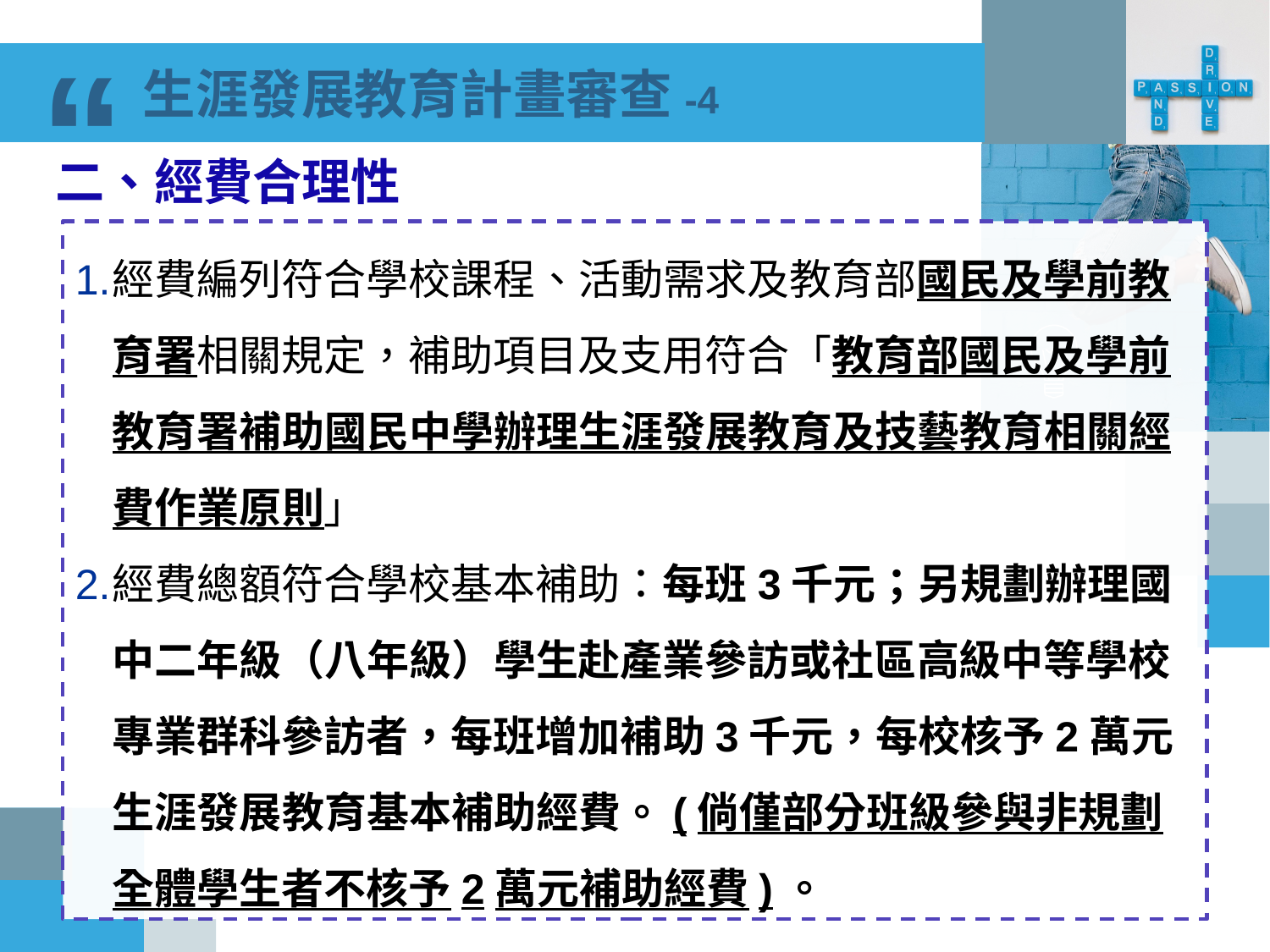

“

生涯發展教育計畫審查-4
二、經費合理性
經費編列符合學校課程、活動需求及教育部國民及學前教育署相關規定，補助項目及支用符合「教育部國民及學前教育署補助國民中學辦理生涯發展教育及技藝教育相關經費作業原則」
經費總額符合學校基本補助：每班3千元；另規劃辦理國中二年級（八年級）學生赴產業參訪或社區高級中等學校專業群科參訪者，每班增加補助3千元，每校核予2萬元生涯發展教育基本補助經費。(倘僅部分班級參與非規劃全體學生者不核予2萬元補助經費)。